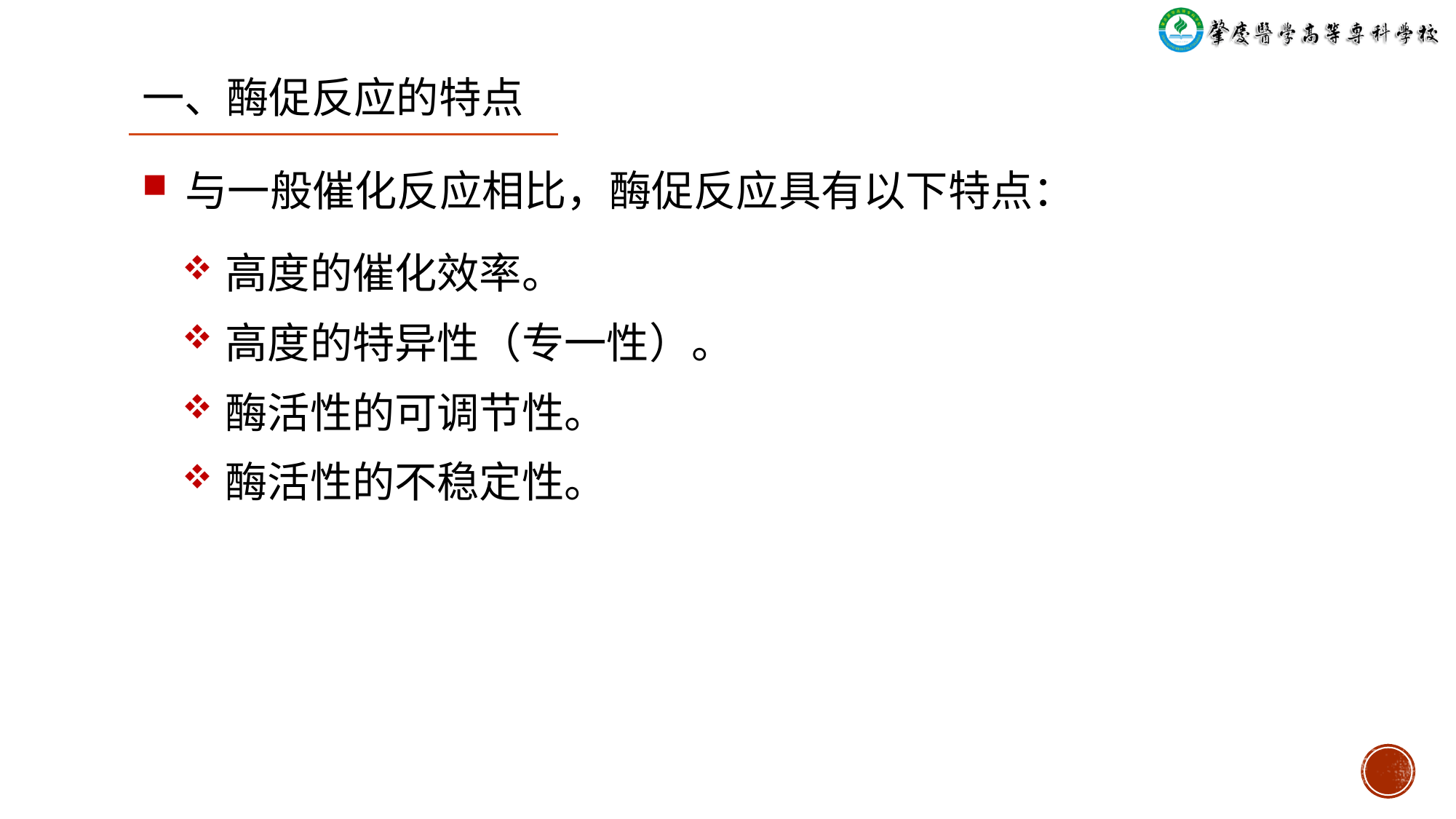

# 一、酶促反应的特点
与一般催化反应相比，酶促反应具有以下特点：
高度的催化效率。
高度的特异性（专一性）。
酶活性的可调节性。
酶活性的不稳定性。